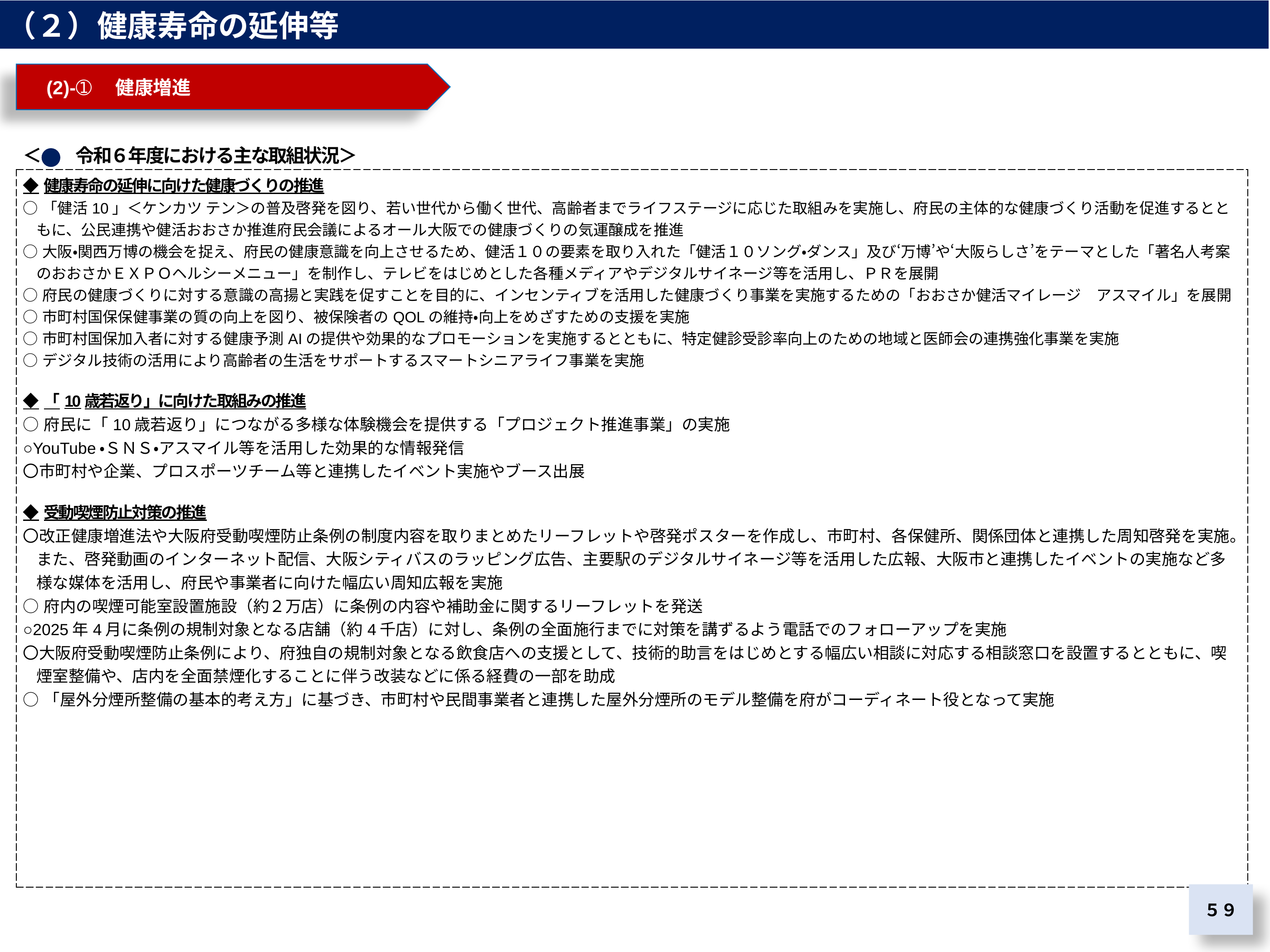

（２）健康寿命の延伸等
　(2)-➀　健康増進
＜　　令和６年度における主な取組状況＞

| ◆健康寿命の延伸に向けた健康づくりの推進 ○「健活10」＜ケンカツ テン＞の普及啓発を図り、若い世代から働く世代、高齢者までライフステージに応じた取組みを実施し、府民の主体的な健康づくり活動を促進するとともに、公民連携や健活おおさか推進府民会議によるオール大阪での健康づくりの気運醸成を推進 ○大阪・関西万博の機会を捉え、府民の健康意識を向上させるため、健活１０の要素を取り入れた「健活１０ソング・ダンス」及び‘万博’や‘大阪らしさ’をテーマとした「著名人考案のおおさかＥＸＰＯヘルシーメニュー」を制作し、テレビをはじめとした各種メディアやデジタルサイネージ等を活用し、ＰＲを展開 ○府民の健康づくりに対する意識の高揚と実践を促すことを目的に、インセンティブを活用した健康づくり事業を実施するための「おおさか健活マイレージ　アスマイル」を展開 ○市町村国保保健事業の質の向上を図り、被保険者のQOLの維持・向上をめざすための支援を実施 ○市町村国保加入者に対する健康予測AIの提供や効果的なプロモーションを実施するとともに、特定健診受診率向上のための地域と医師会の連携強化事業を実施 ○デジタル技術の活用により高齢者の生活をサポートするスマートシニアライフ事業を実施 ◆「10歳若返り」に向けた取組みの推進 ○府民に「10歳若返り」につながる多様な体験機会を提供する「プロジェクト推進事業」の実施 ○YouTube・ＳＮＳ・アスマイル等を活用した効果的な情報発信 〇市町村や企業、プロスポーツチーム等と連携したイベント実施やブース出展 ◆受動喫煙防止対策の推進 〇改正健康増進法や大阪府受動喫煙防止条例の制度内容を取りまとめたリーフレットや啓発ポスターを作成し、市町村、各保健所、関係団体と連携した周知啓発を実施。また、啓発動画のインターネット配信、大阪シティバスのラッピング広告、主要駅のデジタルサイネージ等を活用した広報、大阪市と連携したイベントの実施など多様な媒体を活用し、府民や事業者に向けた幅広い周知広報を実施 ○府内の喫煙可能室設置施設（約２万店）に条例の内容や補助金に関するリーフレットを発送 ○2025年4月に条例の規制対象となる店舗（約4千店）に対し、条例の全面施行までに対策を講ずるよう電話でのフォローアップを実施 〇大阪府受動喫煙防止条例により、府独自の規制対象となる飲食店への支援として、技術的助言をはじめとする幅広い相談に対応する相談窓口を設置するとともに、喫煙室整備や、店内を全面禁煙化することに伴う改装などに係る経費の一部を助成 ○「屋外分煙所整備の基本的考え方」に基づき、市町村や民間事業者と連携した屋外分煙所のモデル整備を府がコーディネート役となって実施 |
| --- |
５９